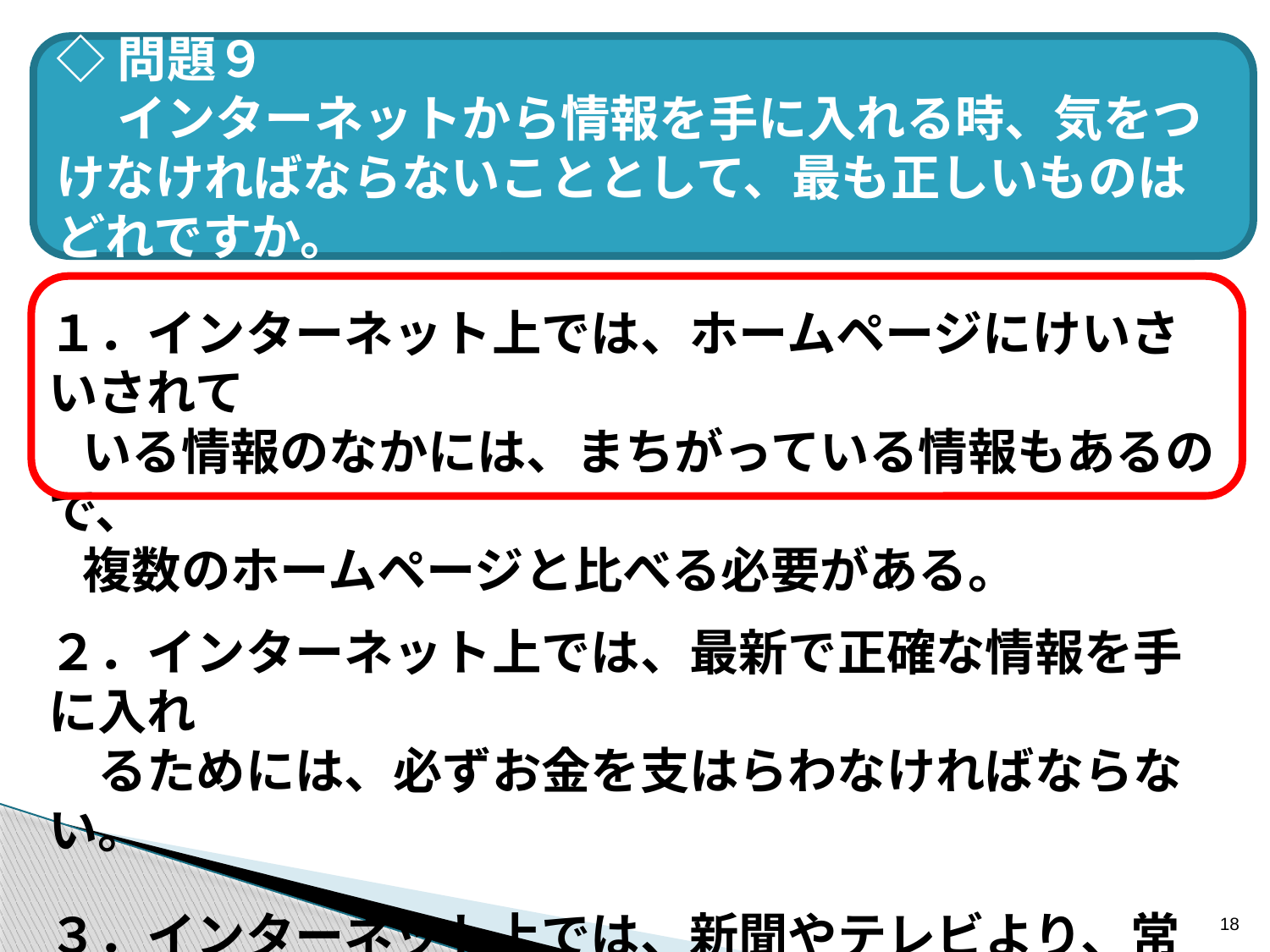

◇問題９
　 インターネットから情報を手に入れる時、気をつけなければならないこととして、最も正しいものはどれですか。

１．インターネット上では、ホームページにけいさいされて
  いる情報のなかには、まちがっている情報もあるので、
  複数のホームページと比べる必要がある。

２．インターネット上では、最新で正確な情報を手に入れ
　るためには、必ずお金を支はらわなければならない。

３．インターネット上では、新聞やテレビより、常に新しい
  情報がけいさいされており、すべて自由に使ってよい。

18